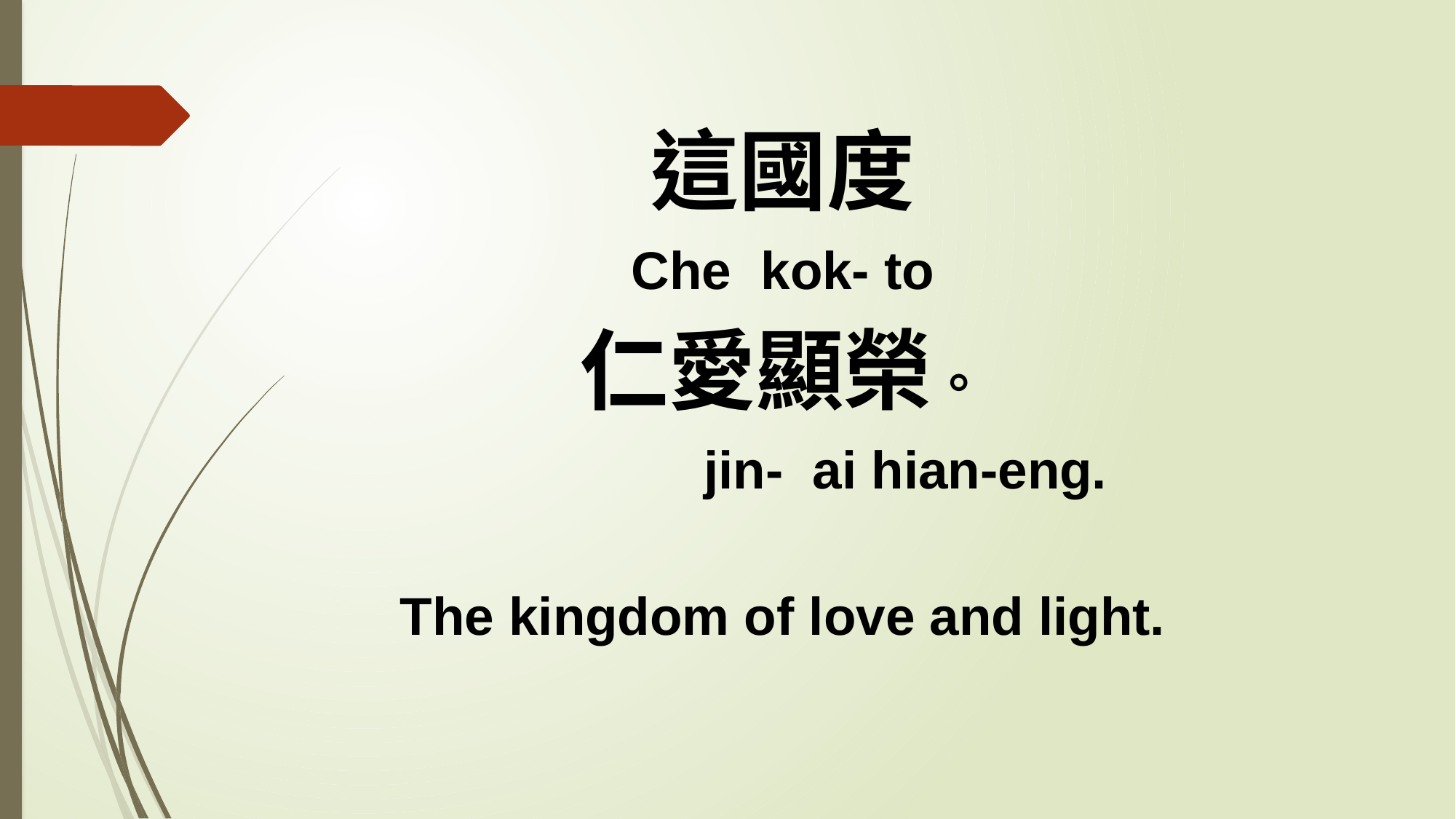

這國度
Che  kok- to
仁愛顯榮。
                              jin-  ai hian-eng.

The kingdom of love and light.